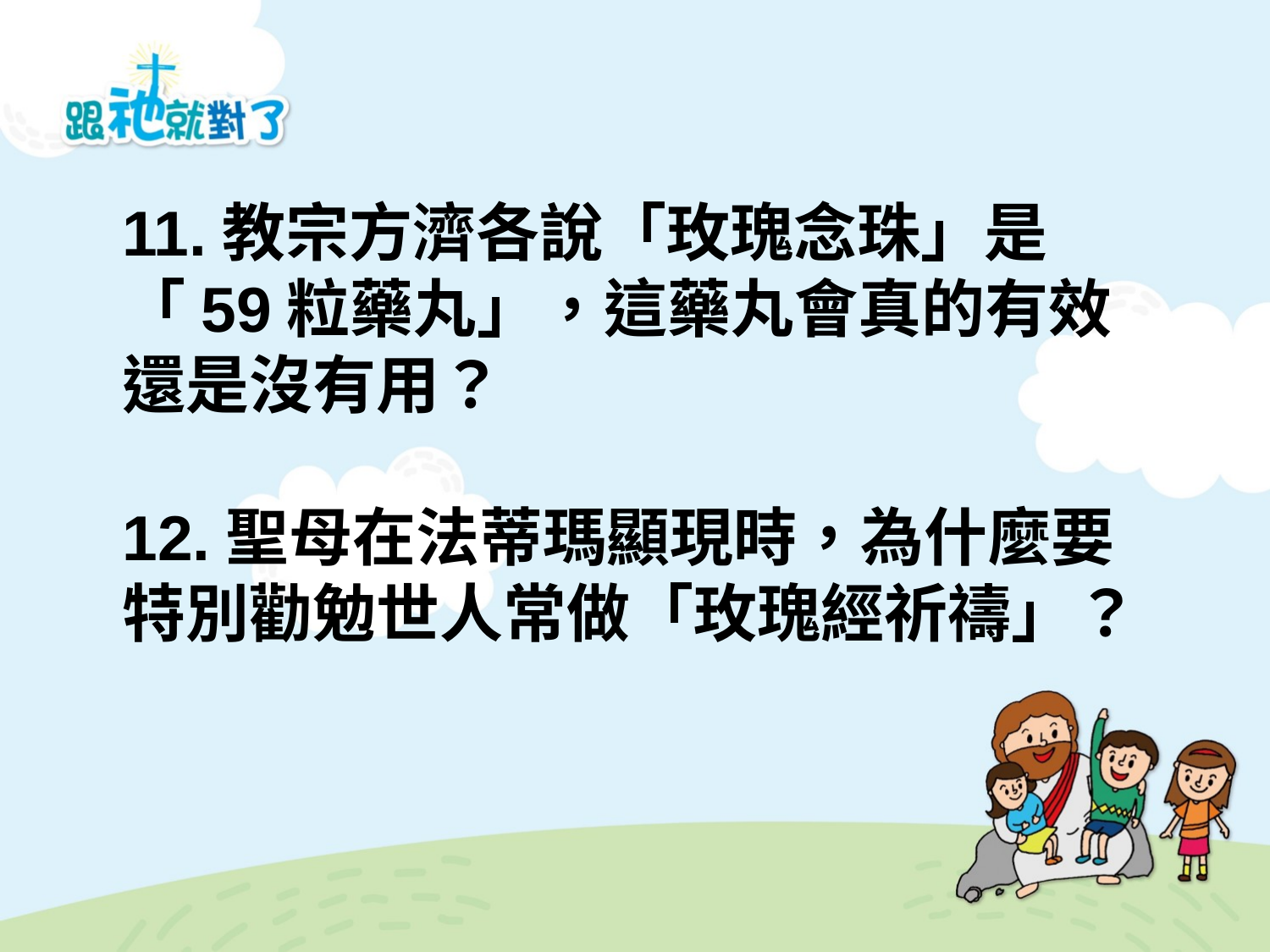

11.教宗方濟各說「玫瑰念珠」是「59粒藥丸」，這藥丸會真的有效還是沒有用？

12.聖母在法蒂瑪顯現時，為什麼要特別勸勉世人常做「玫瑰經祈禱」？